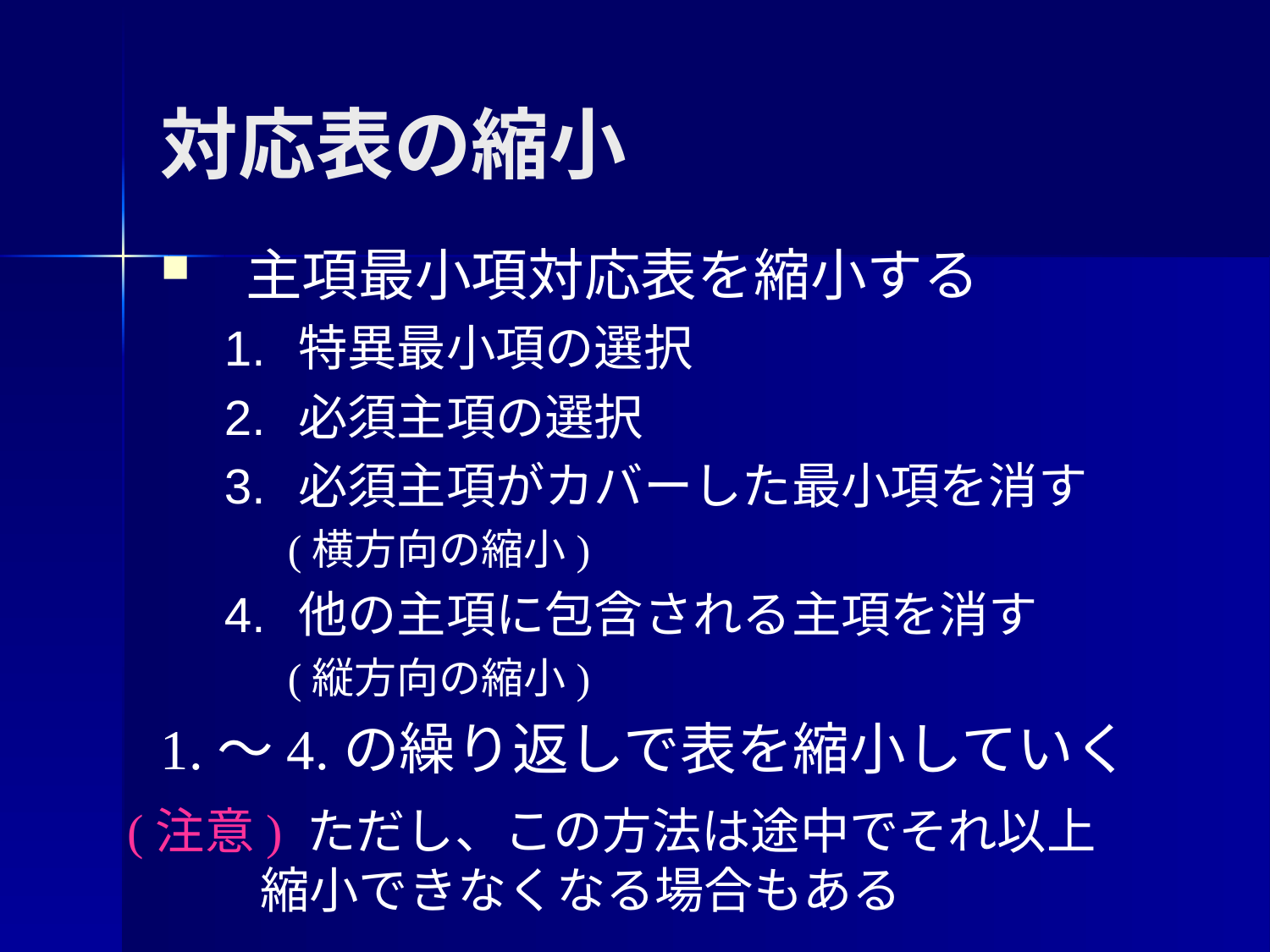

# 対応表の縮小
主項最小項対応表を縮小する
特異最小項の選択
必須主項の選択
必須主項がカバーした最小項を消す
(横方向の縮小)
他の主項に包含される主項を消す
(縦方向の縮小)
1.～4.の繰り返しで表を縮小していく
(注意) ただし、この方法は途中でそれ以上
           縮小できなくなる場合もある